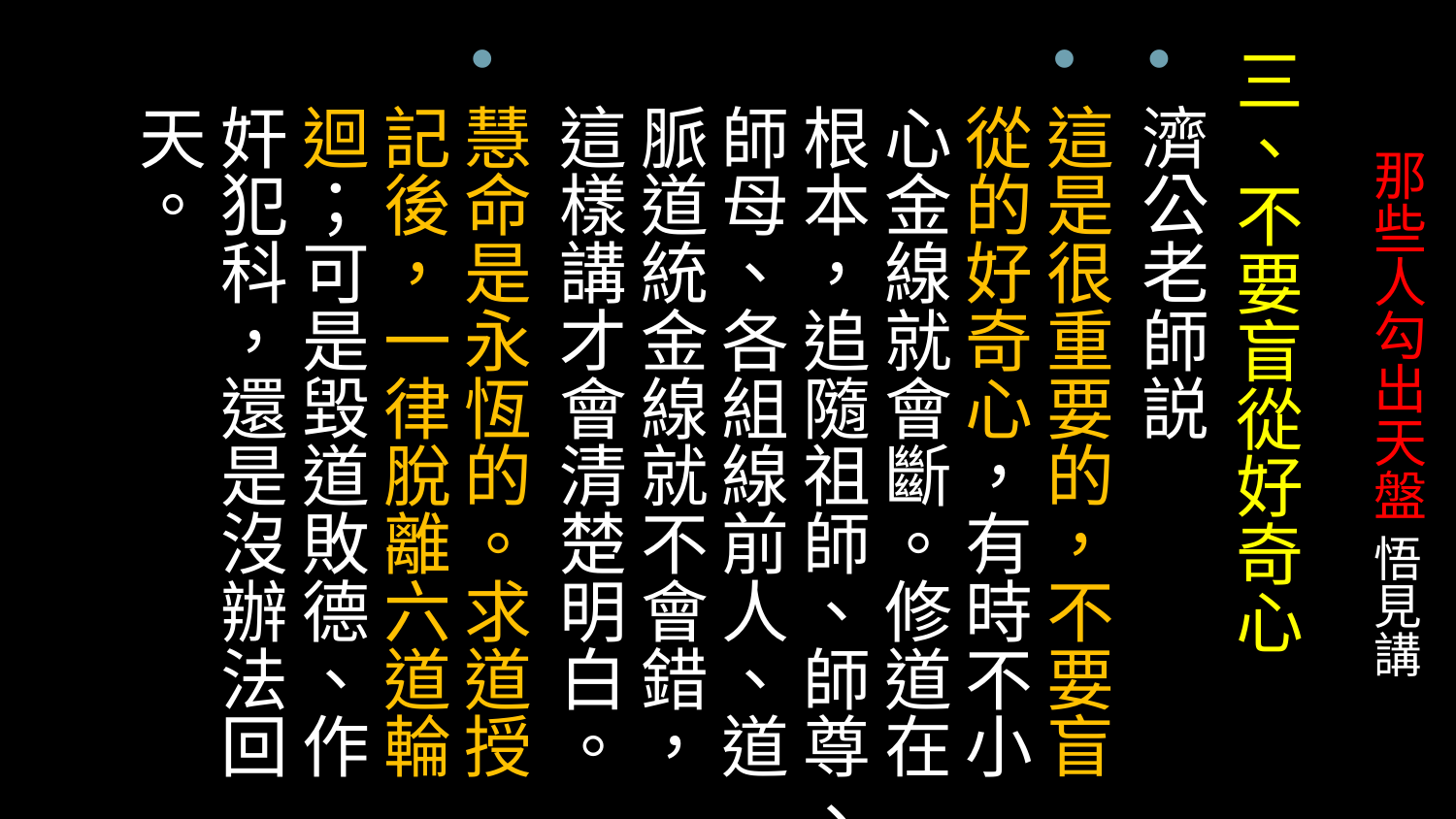

三、不要盲從好奇心
濟公老師説
這是很重要的，不要盲從的好奇心，有時不小心金線就會斷。修道在根本，追隨祖師、師尊、師母、各組線前人、道脈道統金線就不會錯，這樣講才會清楚明白。
慧命是永恆的。求道授記後，一律脫離六道輪迴；可是毀道敗德、作奸犯科，還是沒辦法回天。

# 那些人勾出天盤 悟見講